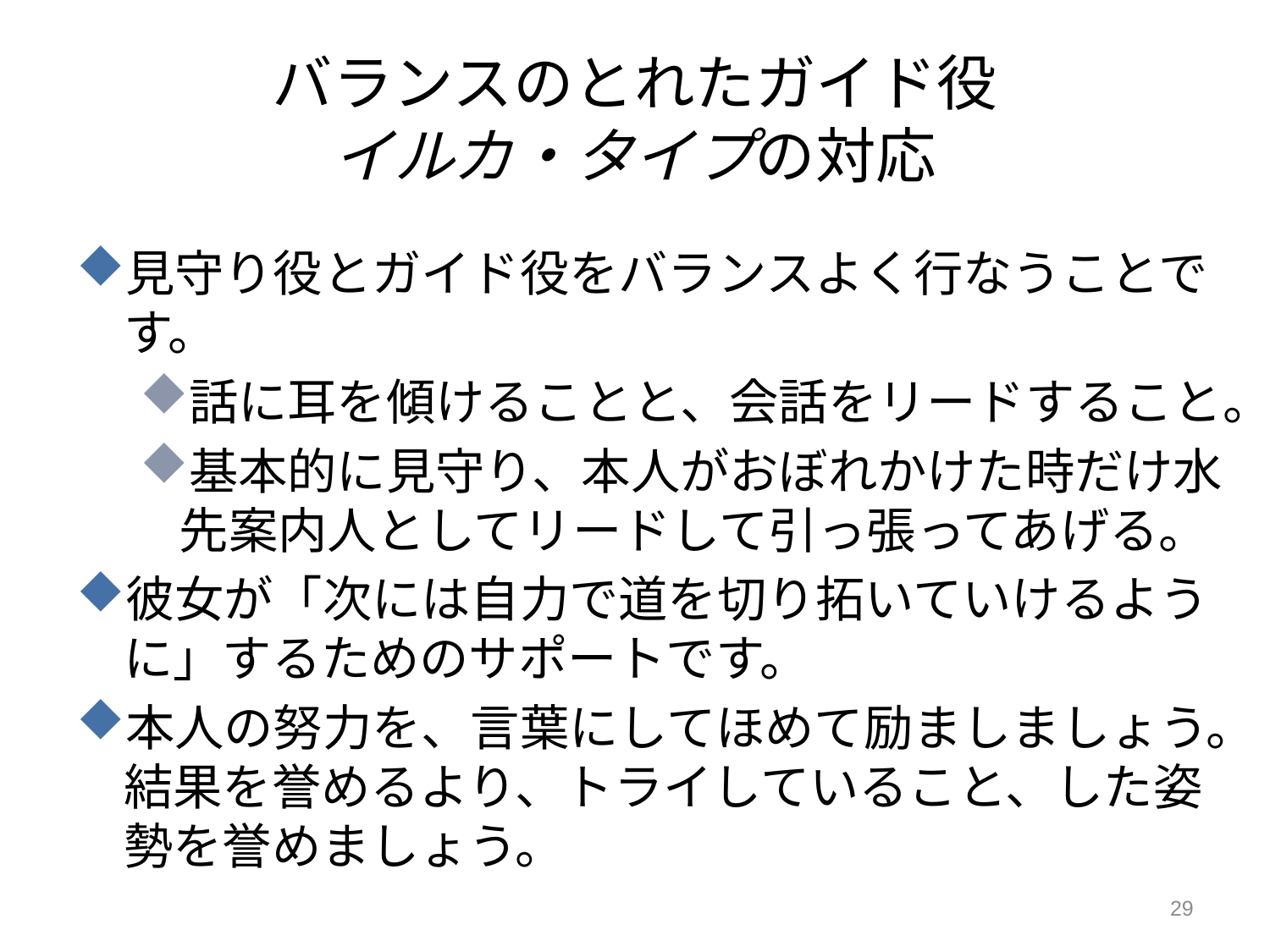

# バランスのとれたガイド役 イルカ・タイプの対応
見守り役とガイド役をバランスよく行なうことです。
話に耳を傾けることと、会話をリードすること。
基本的に見守り、本人がおぼれかけた時だけ水先案内人としてリードして引っ張ってあげる。
彼女が「次には自力で道を切り拓いていけるように」するためのサポートです。
本人の努力を、言葉にしてほめて励ましましょう。結果を誉めるより、トライしていること、した姿勢を誉めましょう。
29